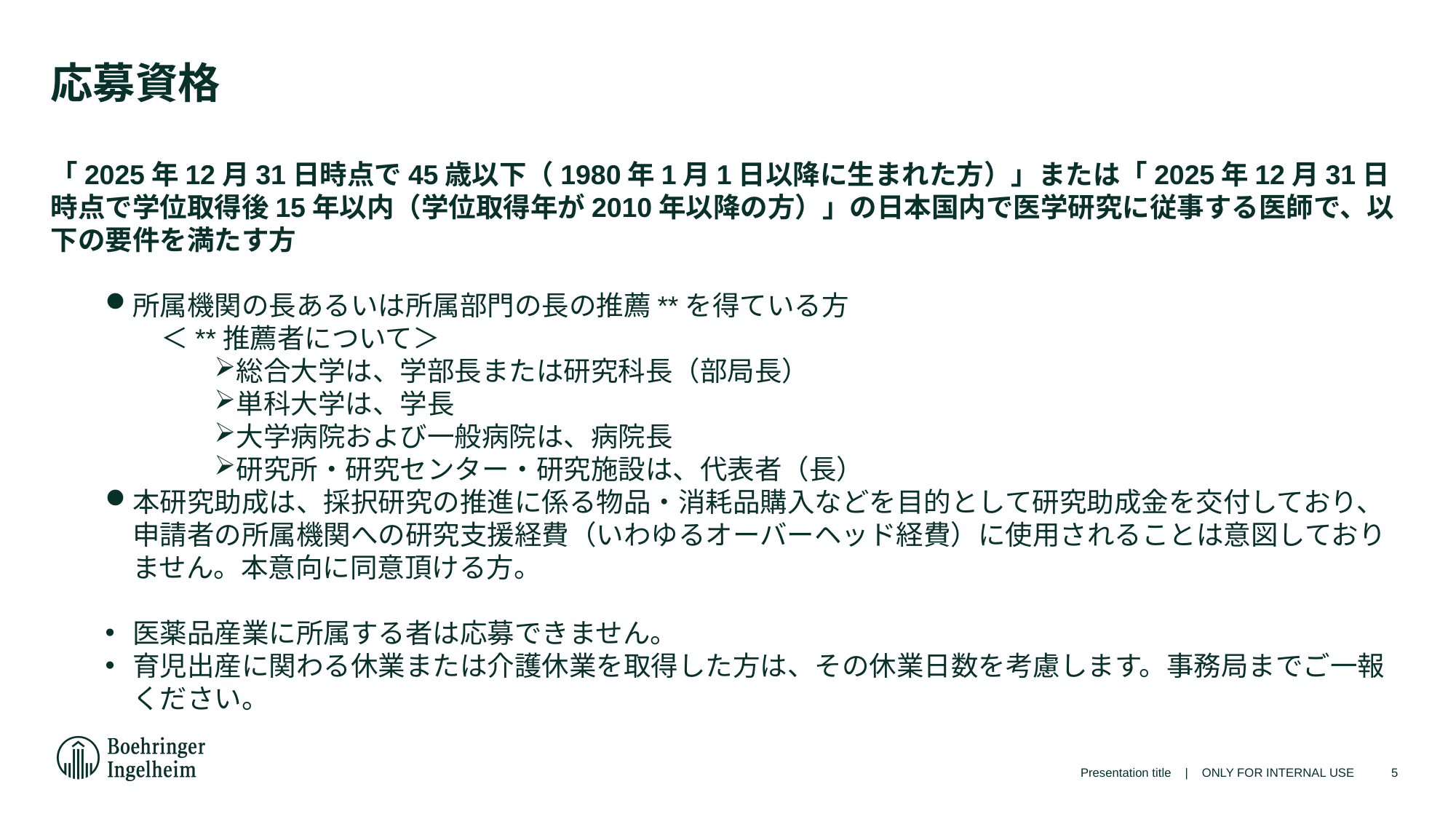

応募資格
「2025年12月31日時点で45歳以下（1980年1月1日以降に生まれた方）」または「2025年12月31日時点で学位取得後15年以内（学位取得年が2010年以降の方）」の日本国内で医学研究に従事する医師で、以下の要件を満たす方

所属機関の長あるいは所属部門の長の推薦**を得ている方
        ＜**推薦者について＞
総合大学は、学部長または研究科長（部局長）
単科大学は、学長
大学病院および一般病院は、病院長
研究所・研究センター・研究施設は、代表者（長）
本研究助成は、採択研究の推進に係る物品・消耗品購入などを目的として研究助成金を交付しており、申請者の所属機関への研究支援経費（いわゆるオーバーヘッド経費）に使用されることは意図しておりません。本意向に同意頂ける方。

医薬品産業に所属する者は応募できません。
育児出産に関わる休業または介護休業を取得した方は、その休業日数を考慮します。事務局までご一報ください。
Presentation title    |    ONLY FOR INTERNAL USE
5